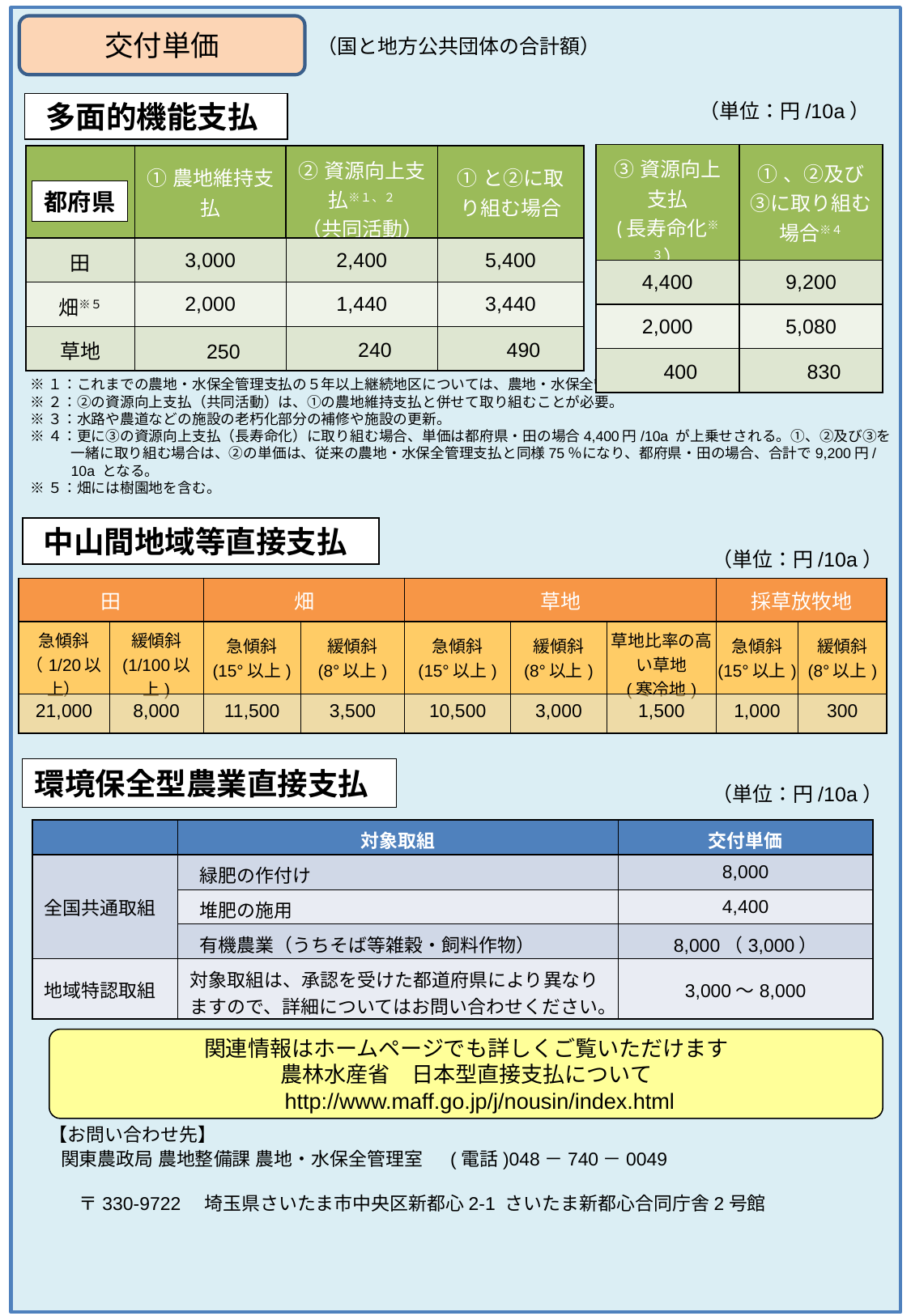

交付単価
（国と地方公共団体の合計額）
（単位：円/10a）
 多面的機能支払
| ③資源向上支払 (長寿命化※３） | ①、②及び③に取り組む場合※４ |
| --- | --- |
| 4,400 | 9,200 |
| 2,000 | 5,080 |
| 400 | 830 |
|  | ①農地維持支払 | ②資源向上支払※１、２ （共同活動） | ①と②に取り組む場合 |
| --- | --- | --- | --- |
| 田 | 3,000 | 2,400 | 5,400 |
| 畑※５ | 2,000 | 1,440 | 3,440 |
| 草地 | 250 | 240 | 490 |
都府県
※１：これまでの農地・水保全管理支払の５年以上継続地区については、農地・水保全管理支払と同様75％単価が適用される。
※２：②の資源向上支払（共同活動）は、①の農地維持支払と併せて取り組むことが必要。
※３：水路や農道などの施設の老朽化部分の補修や施設の更新。
※４：更に③の資源向上支払（長寿命化）に取り組む場合、単価は都府県・田の場合4,400円/10a が上乗せされる。①、②及び③を一緒に取り組む場合は、②の単価は、従来の農地・水保全管理支払と同様75％になり、都府県・田の場合、合計で9,200円/10a となる。
※５：畑には樹園地を含む。
 中山間地域等直接支払
（単位：円/10a）
| 田 |  | 畑 |  | 草地 |  |  | 採草放牧地 |  |
| --- | --- | --- | --- | --- | --- | --- | --- | --- |
| 急傾斜 （1/20以上） | 緩傾斜 (1/100以上) | 急傾斜 (15°以上) | 緩傾斜 (8°以上) | 急傾斜 (15°以上) | 緩傾斜 (8°以上) | 草地比率の高い草地 (寒冷地) | 急傾斜 (15°以上) | 緩傾斜 (8°以上) |
| 21,000 | 8,000 | 11,500 | 3,500 | 10,500 | 3,000 | 1,500 | 1,000 | 300 |
環境保全型農業直接支払
（単位：円/10a）
|  | 対象取組 | 交付単価 |
| --- | --- | --- |
| 全国共通取組 | 緑肥の作付け | 8,000 |
|  | 堆肥の施用 | 4,400 |
|  | 有機農業（うちそば等雑穀・飼料作物） | 8,000（3,000） |
| 地域特認取組 | 対象取組は、承認を受けた都道府県により異なりますので、詳細についてはお問い合わせください。 | 3,000～8,000 |
関連情報はホームページでも詳しくご覧いただけます
農林水産省　日本型直接支払について
　http://www.maff.go.jp/j/nousin/index.html
【お問い合わせ先】
関東農政局 農地整備課 農地・水保全管理室　 (電話)048－740－0049
　〒330-9722　埼玉県さいたま市中央区新都心2-1 さいたま新都心合同庁舎2号館
平成２７年１月